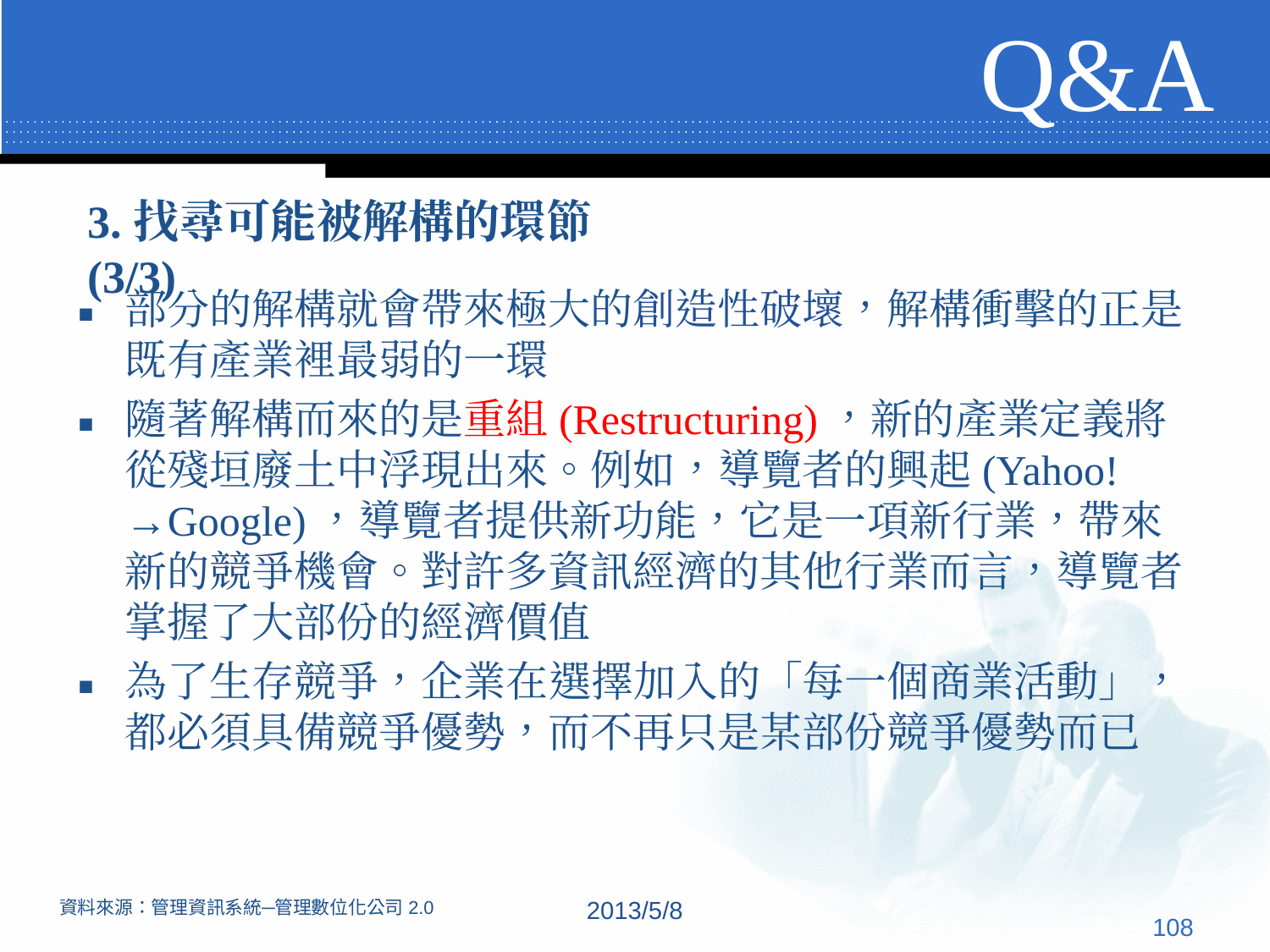

# Q&A
3.找尋可能被解構的環節(3/3)
部分的解構就會帶來極大的創造性破壞，解構衝擊的正是既有產業裡最弱的一環
隨著解構而來的是重組(Restructuring)，新的產業定義將從殘垣廢土中浮現出來。例如，導覽者的興起(Yahoo!→Google)，導覽者提供新功能，它是一項新行業，帶來新的競爭機會。對許多資訊經濟的其他行業而言，導覽者掌握了大部份的經濟價值
為了生存競爭，企業在選擇加入的「每一個商業活動」，都必須具備競爭優勢，而不再只是某部份競爭優勢而已

2013/5/8
資料來源：管理資訊系統─管理數位化公司2.0
108